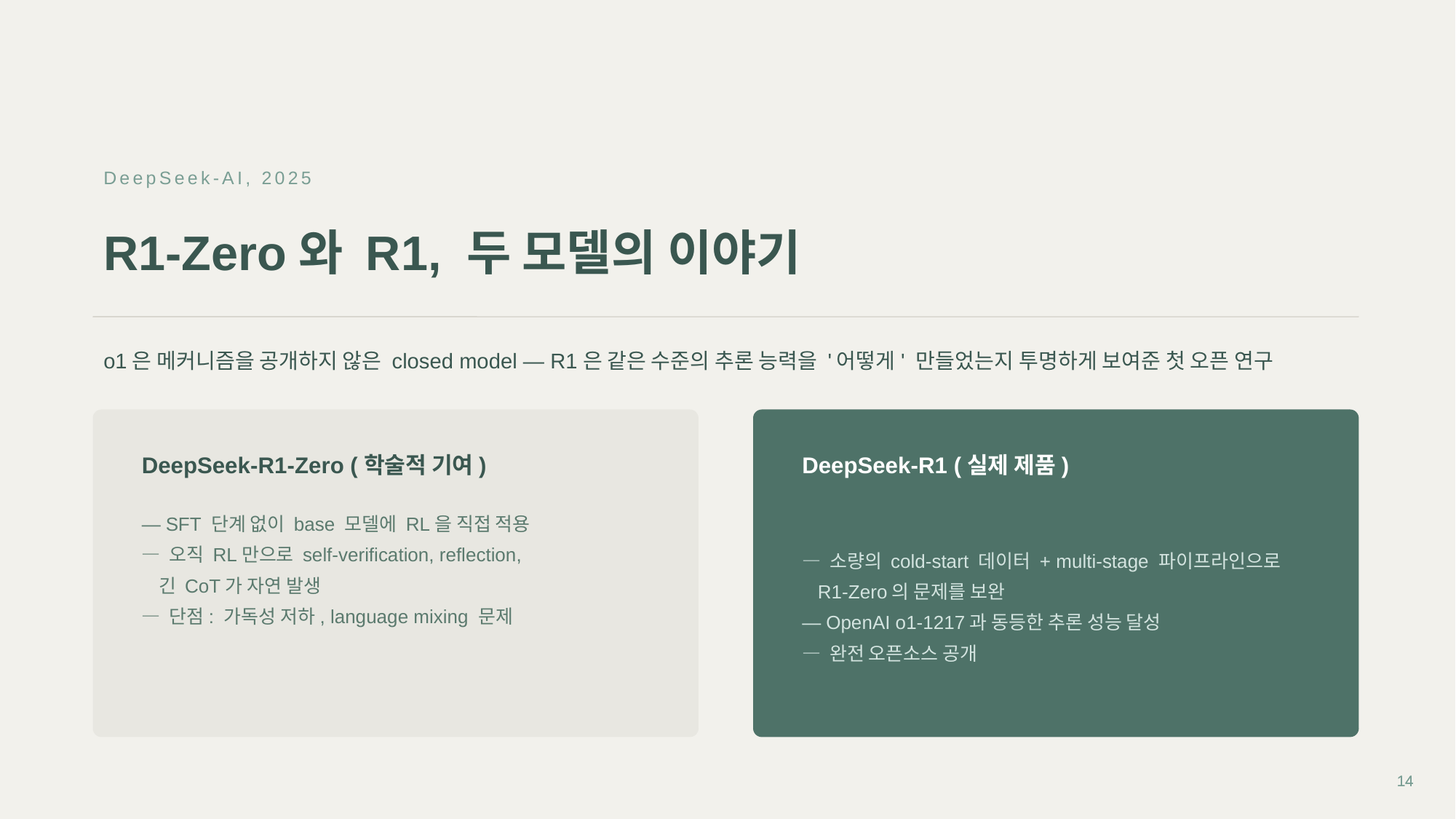

DeepSeek-AI, 2025
R1-Zero와 R1, 두 모델의 이야기

o1은 메커니즘을 공개하지 않은 closed model — R1은 같은 수준의 추론 능력을 '어떻게' 만들었는지 투명하게 보여준 첫 오픈 연구

DeepSeek-R1-Zero (학술적 기여)
DeepSeek-R1 (실제 제품)
— SFT 단계 없이 base 모델에 RL을 직접 적용
— 오직 RL만으로 self-verification, reflection,
   긴 CoT가 자연 발생
— 단점: 가독성 저하, language mixing 문제
— 소량의 cold-start 데이터 + multi-stage 파이프라인으로
   R1-Zero의 문제를 보완
— OpenAI o1-1217과 동등한 추론 성능 달성
— 완전 오픈소스 공개
14
14